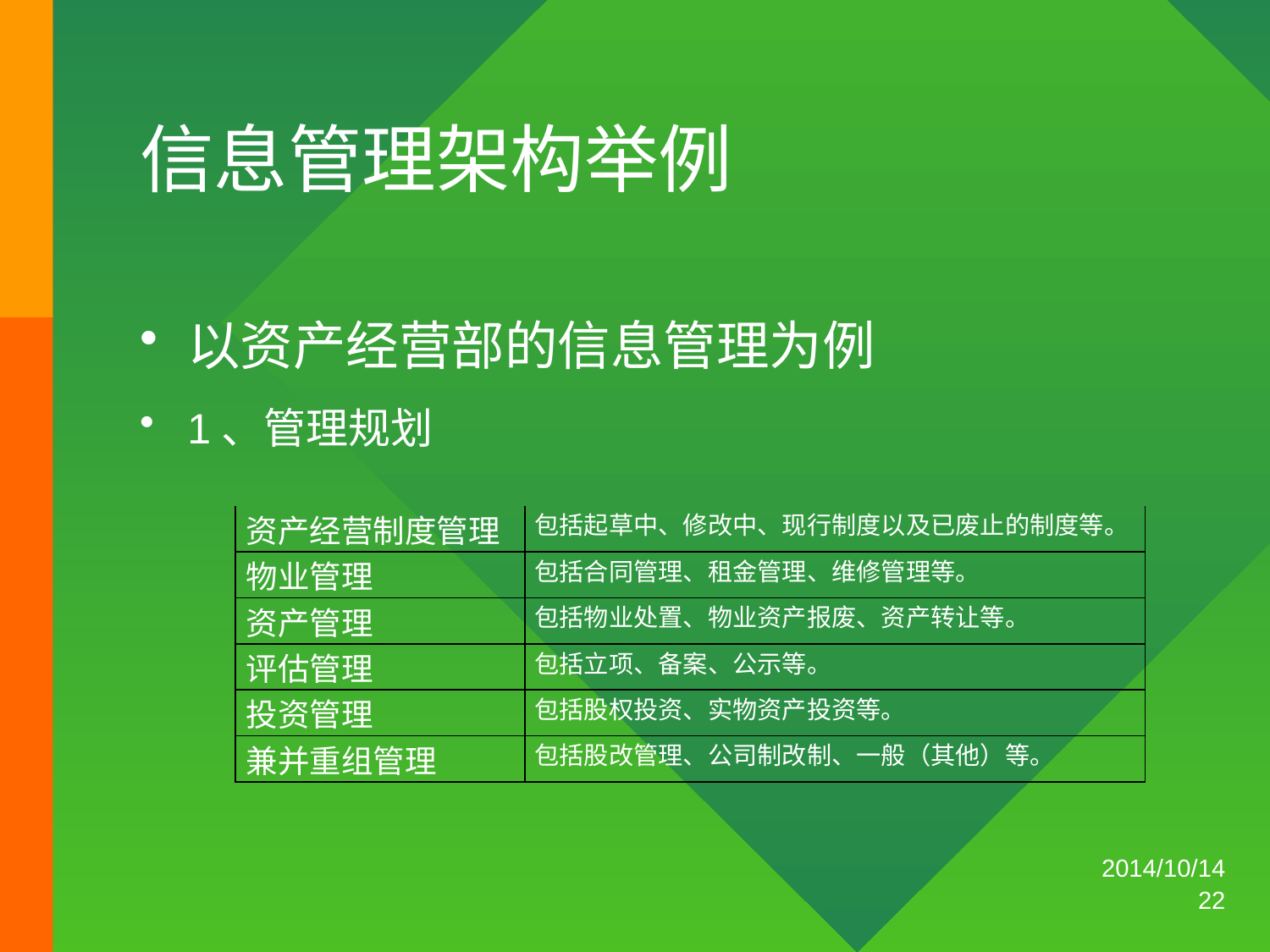

？？电气装备集团办公自动化
# 信息管理架构举例
以资产经营部的信息管理为例
1、管理规划
| 资产经营制度管理 | 包括起草中、修改中、现行制度以及已废止的制度等。 |
| --- | --- |
| 物业管理 | 包括合同管理、租金管理、维修管理等。 |
| 资产管理 | 包括物业处置、物业资产报废、资产转让等。 |
| 评估管理 | 包括立项、备案、公示等。 |
| 投资管理 | 包括股权投资、实物资产投资等。 |
| 兼并重组管理 | 包括股改管理、公司制改制、一般（其他）等。 |
2014/10/14
22